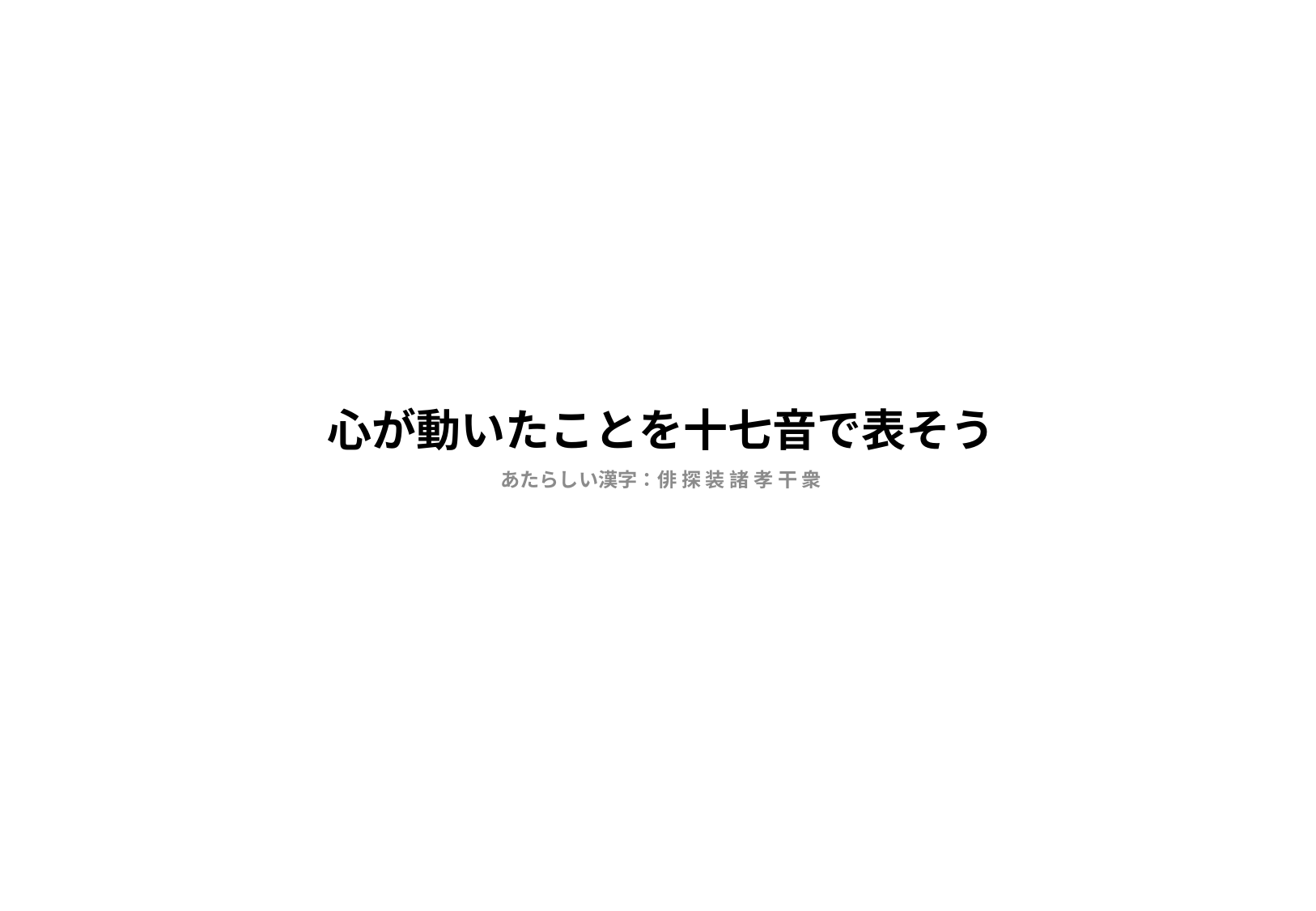

# 心が動いたことを十七音で表そう
あたらしい漢字：俳 探 装 諸 孝 干 衆